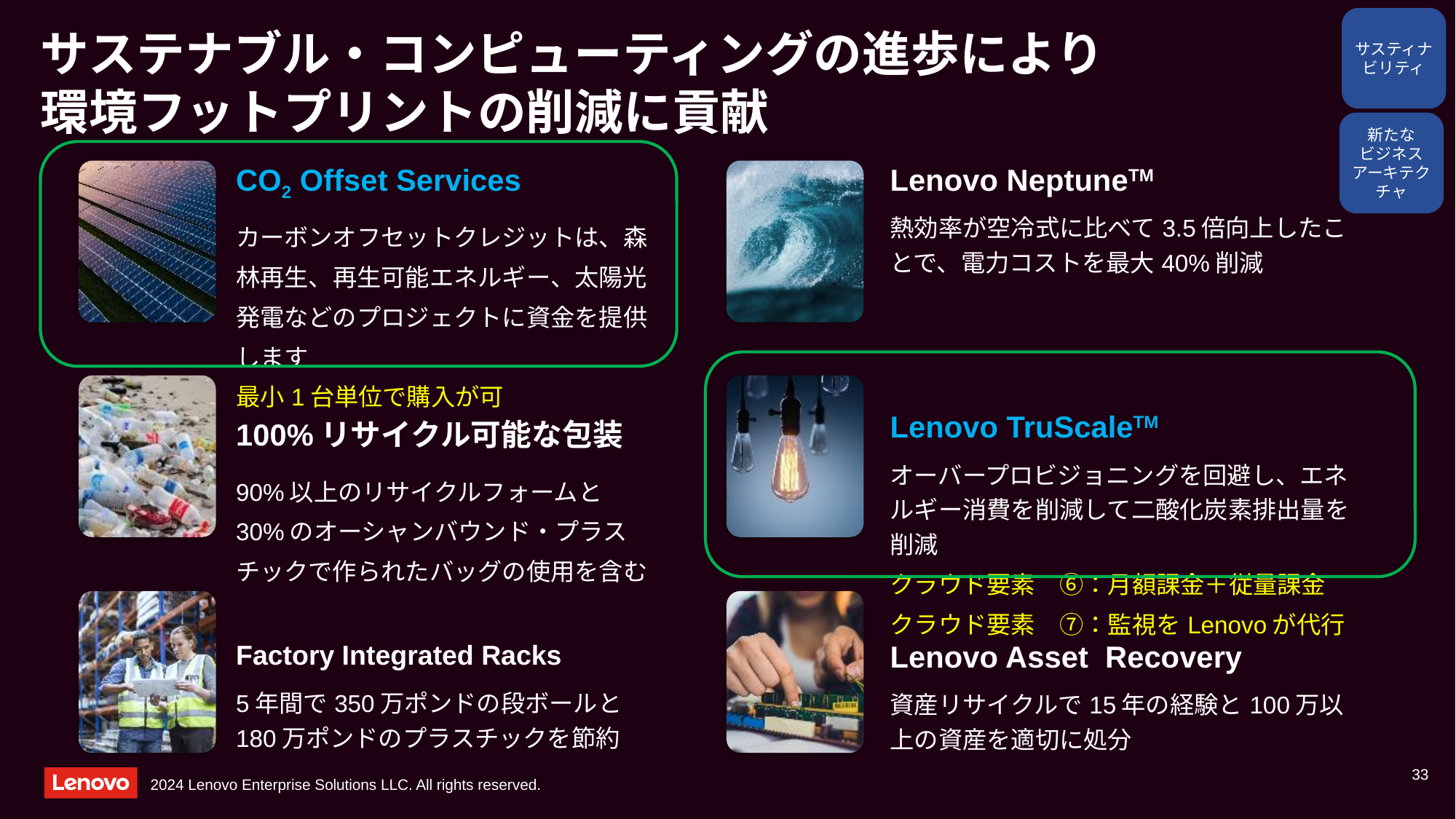

サスティナ
ビリティ
サステナブル・コンピューティングの進歩により
環境フットプリントの削減に貢献
新たな
ビジネス
アーキテクチャ

|  | CO2 Offset Services カーボンオフセットクレジットは、森林再生、再生可能エネルギー、太陽光発電などのプロジェクトに資金を提供します 最小1台単位で購入が可 |  | Lenovo NeptuneTM 熱効率が空冷式に比べて3.5倍向上したことで、電力コストを最大40%削減 |
| --- | --- | --- | --- |
|  | 100%リサイクル可能な包装 90%以上のリサイクルフォームと30%のオーシャンバウンド・プラスチックで作られたバッグの使用を含む |  | Lenovo TruScaleTM オーバープロビジョニングを回避し、エネルギー消費を削減して二酸化炭素排出量を削減 クラウド要素　⑥：月額課金＋従量課金 クラウド要素　⑦：監視をLenovoが代行 |
|  | Factory Integrated Racks 5年間で350万ポンドの段ボールと180万ポンドのプラスチックを節約 |  | Lenovo Asset  Recovery 資産リサイクルで15年の経験と100万以上の資産を適切に処分 |

33